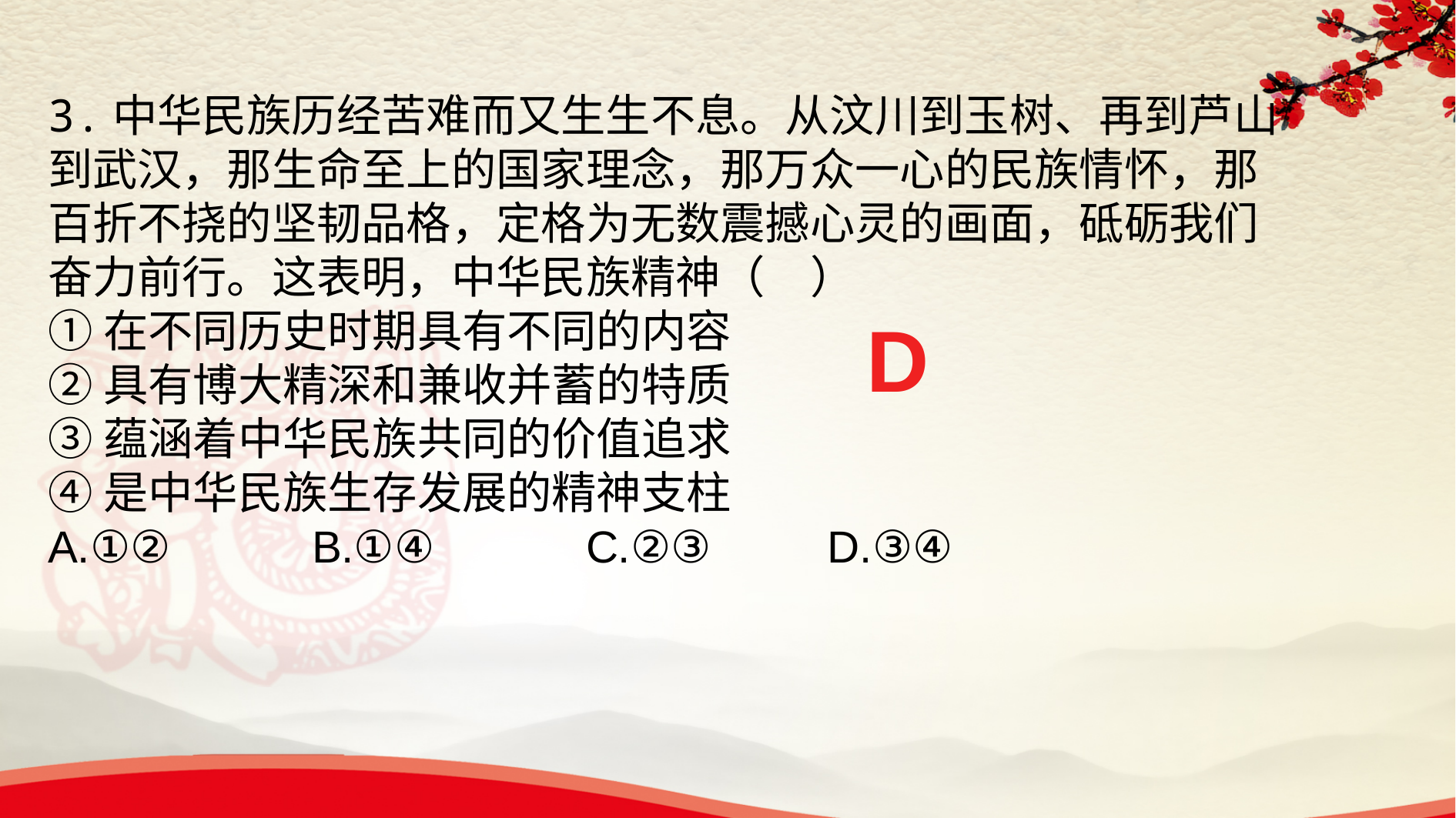

3.中华民族历经苦难而又生生不息。从汶川到玉树、再到芦山到武汉，那生命至上的国家理念，那万众一心的民族情怀，那百折不挠的坚韧品格，定格为无数震撼心灵的画面，砥砺我们奋力前行。这表明，中华民族精神（　）
①在不同历史时期具有不同的内容
②具有博大精深和兼收并蓄的特质
③蕴涵着中华民族共同的价值追求
④是中华民族生存发展的精神支柱
A.①②　　   B.①④　　    C.②③　     D.③④
D